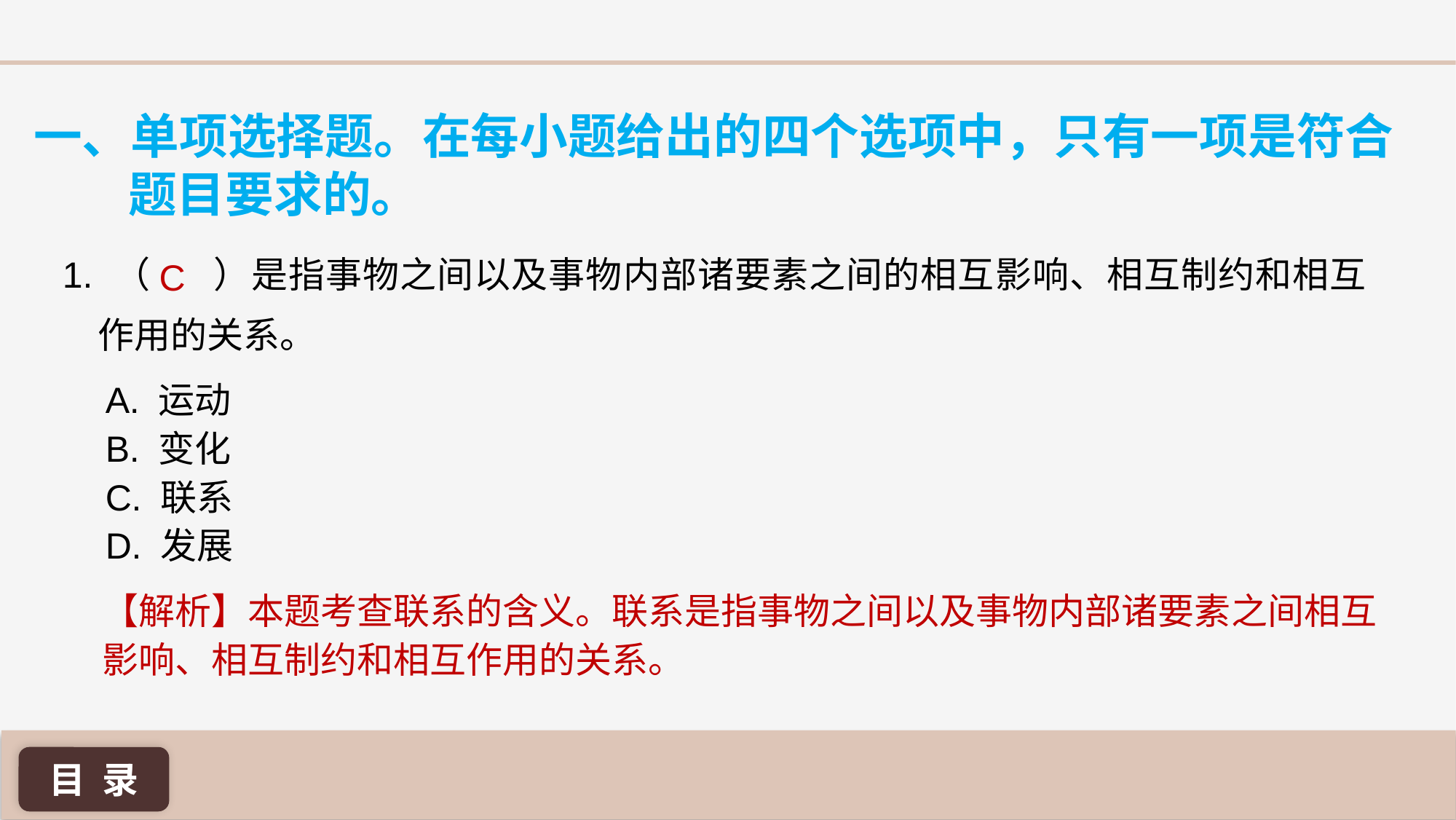

一、单项选择题。在每小题给出的四个选项中，只有一项是符合题目要求的。
1. （       ）是指事物之间以及事物内部诸要素之间的相互影响、相互制约和相互
           作用的关系。
C
A. 运动
B. 变化
C. 联系
D. 发展
【解析】本题考查联系的含义。联系是指事物之间以及事物内部诸要素之间相互影响、相互制约和相互作用的关系。